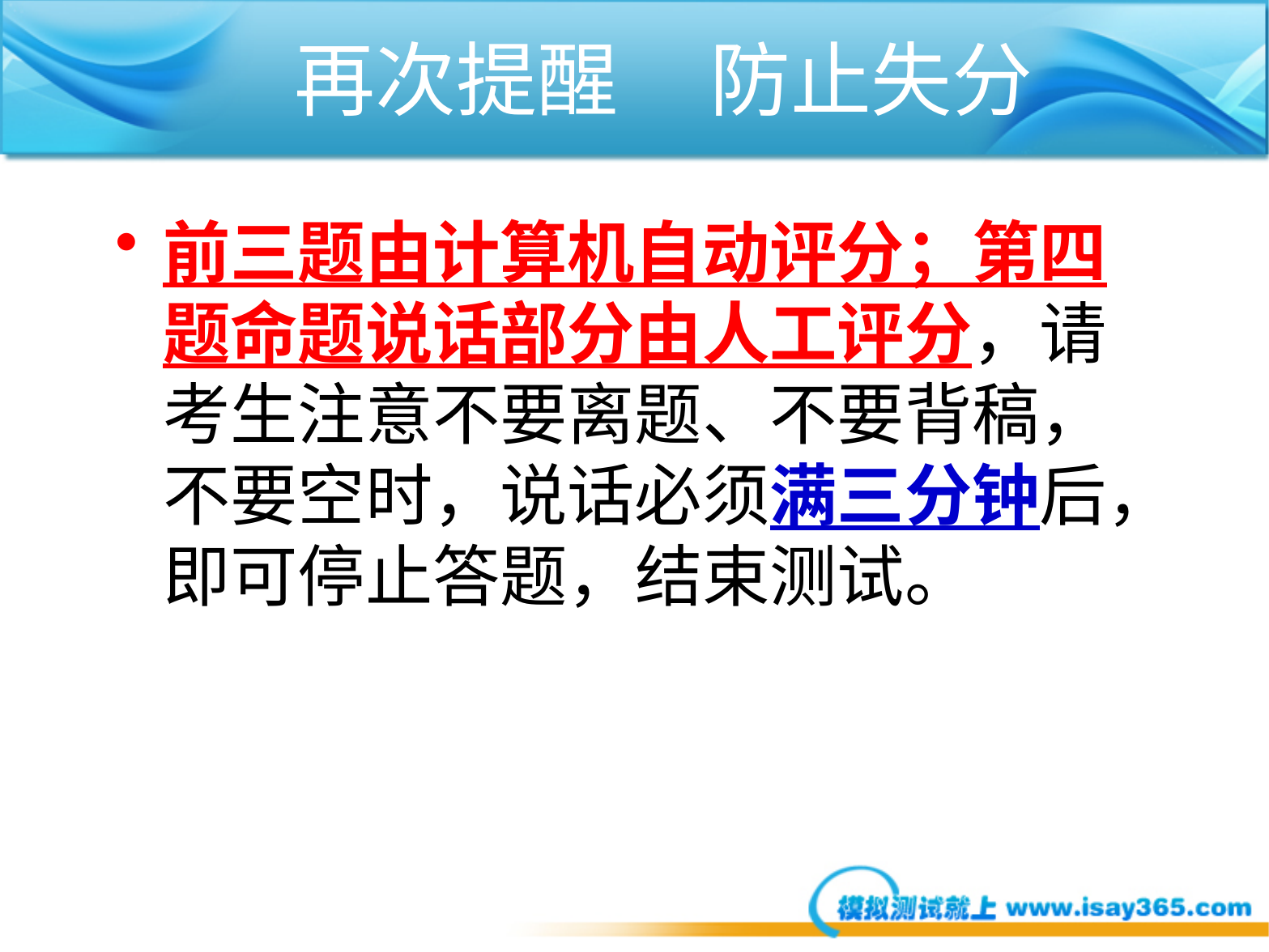

# 再次提醒     防止失分
前三题由计算机自动评分；第四题命题说话部分由人工评分，请考生注意不要离题、不要背稿，不要空时，说话必须满三分钟后，即可停止答题，结束测试。